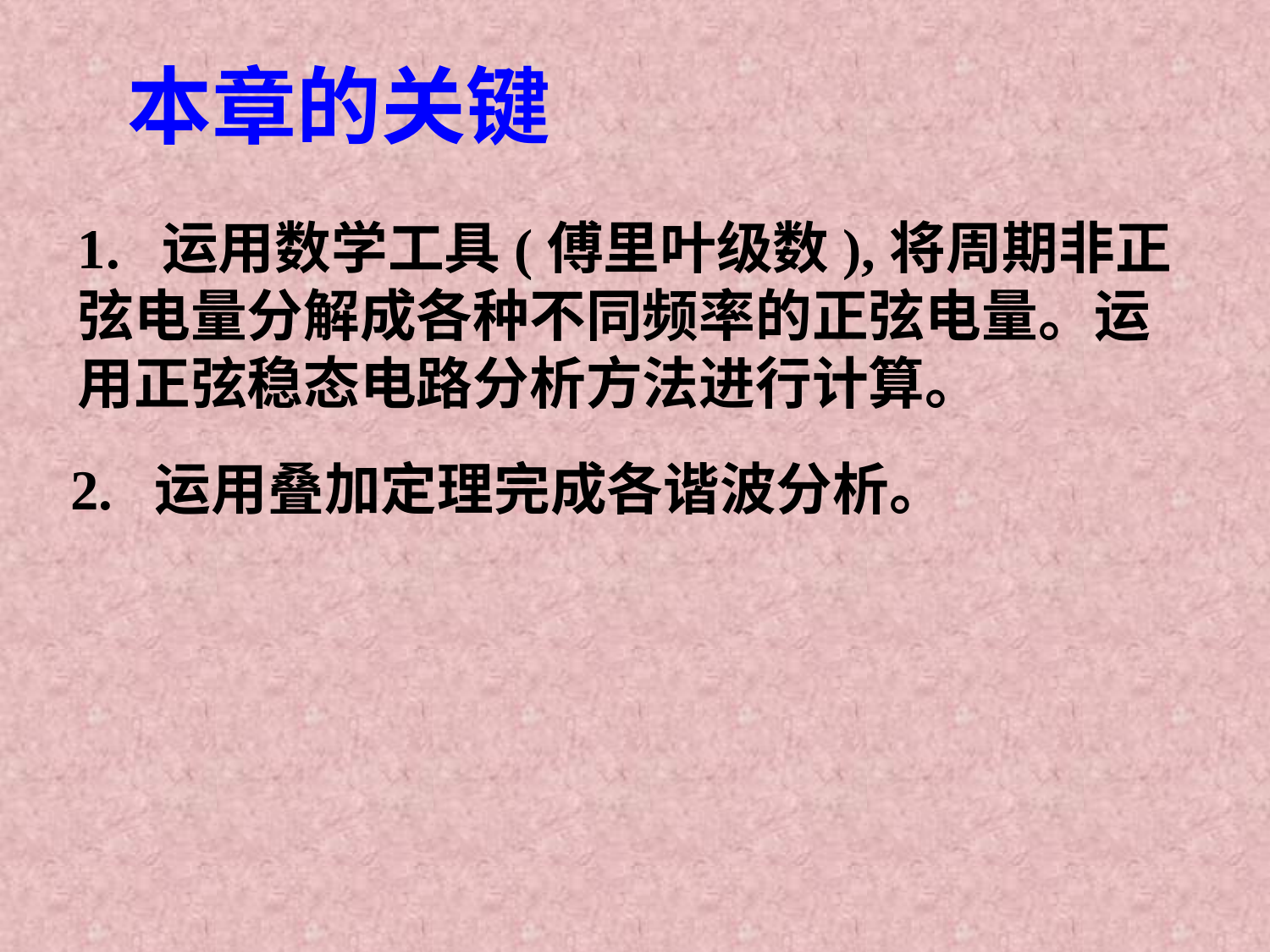

本章的关键
1.  运用数学工具(傅里叶级数),将周期非正弦电量分解成各种不同频率的正弦电量。运用正弦稳态电路分析方法进行计算。
2.  运用叠加定理完成各谐波分析。